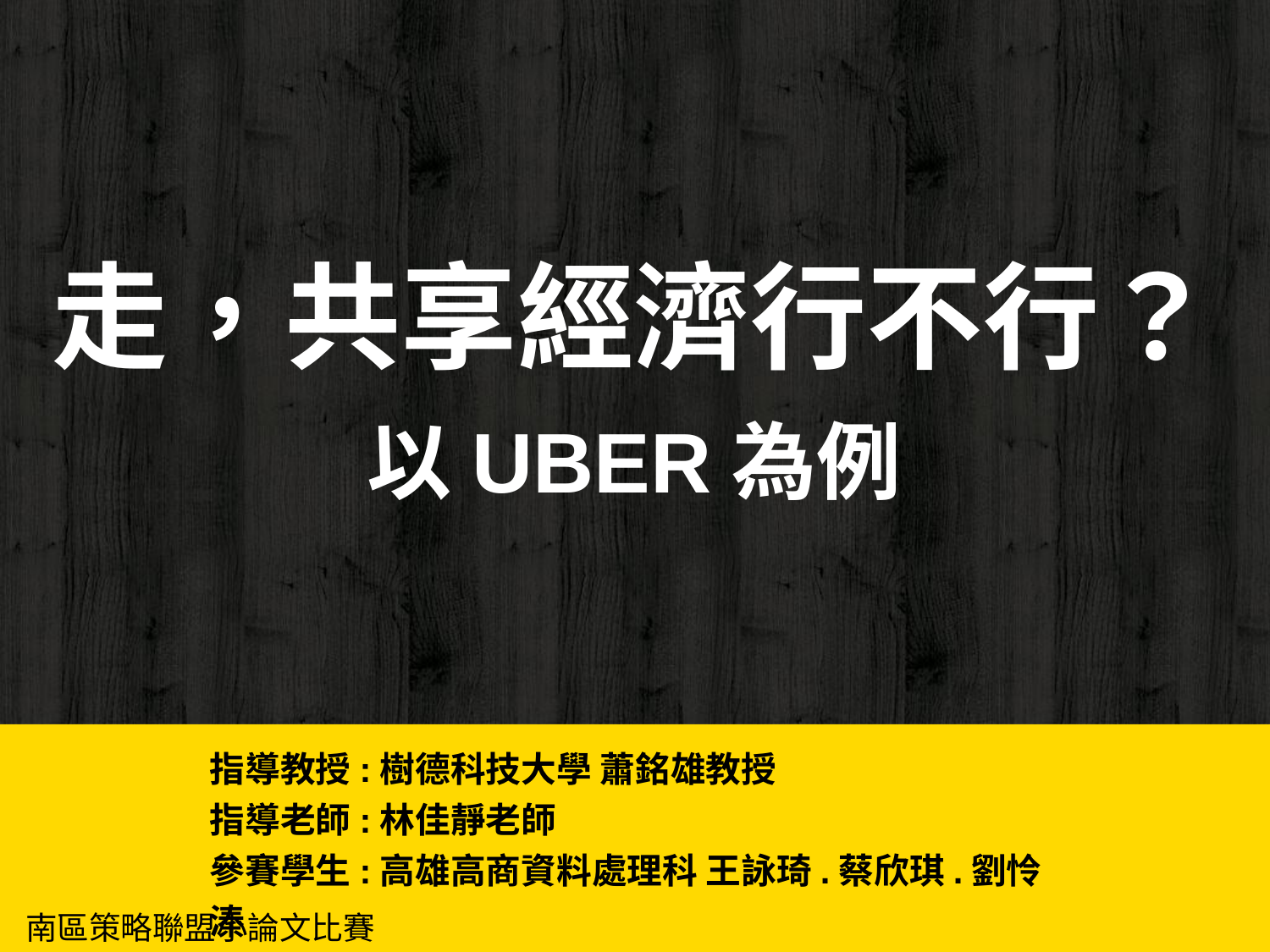

# 走，共享經濟行不行？ 以UBER為例
指導教授:樹德科技大學 蕭銘雄教授
指導老師:林佳靜老師
參賽學生:高雄高商資料處理科 王詠琦.蔡欣琪.劉怜溱
南區策略聯盟小論文比賽